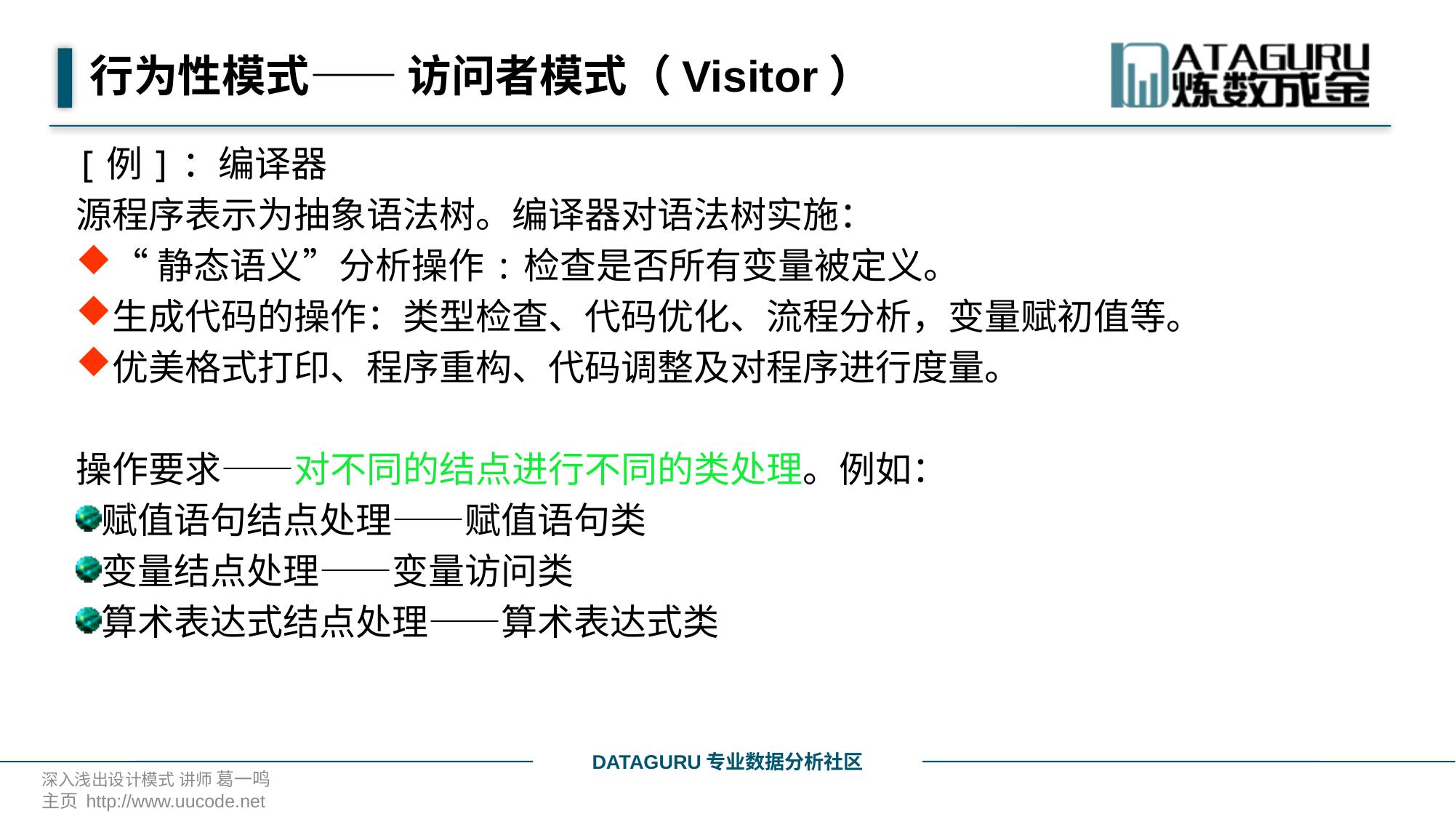

# 行为性模式—— 访问者模式（Visitor）
[例]：编译器
源程序表示为抽象语法树。编译器对语法树实施：
“静态语义”分析操作:检查是否所有变量被定义。
生成代码的操作：类型检查、代码优化、流程分析，变量赋初值等。
优美格式打印、程序重构、代码调整及对程序进行度量。

操作要求——对不同的结点进行不同的类处理。例如：
赋值语句结点处理——赋值语句类
变量结点处理——变量访问类
算术表达式结点处理——算术表达式类